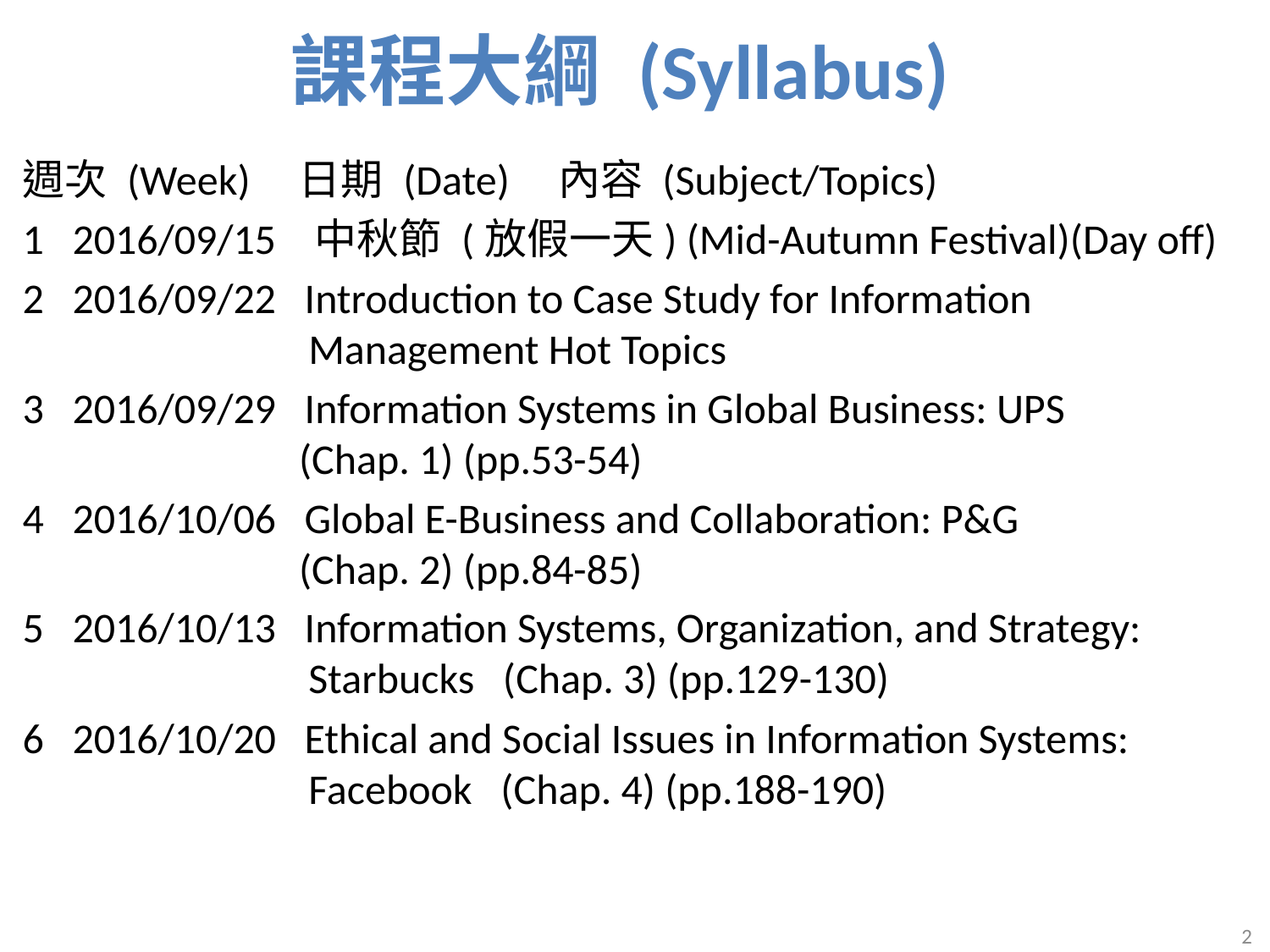

課程大綱 (Syllabus)
週次 (Week)    日期 (Date)    內容 (Subject/Topics)
1   2016/09/15   中秋節 (放假一天) (Mid-Autumn Festival)(Day off)
2   2016/09/22   Introduction to Case Study for Information
                         Management Hot Topics
3   2016/09/29   Information Systems in Global Business: UPS
                        (Chap. 1) (pp.53-54)
4   2016/10/06   Global E-Business and Collaboration: P&G
                        (Chap. 2) (pp.84-85)
5   2016/10/13   Information Systems, Organization, and Strategy:
                         Starbucks   (Chap. 3) (pp.129-130)
6   2016/10/20   Ethical and Social Issues in Information Systems:
                         Facebook   (Chap. 4) (pp.188-190)

2